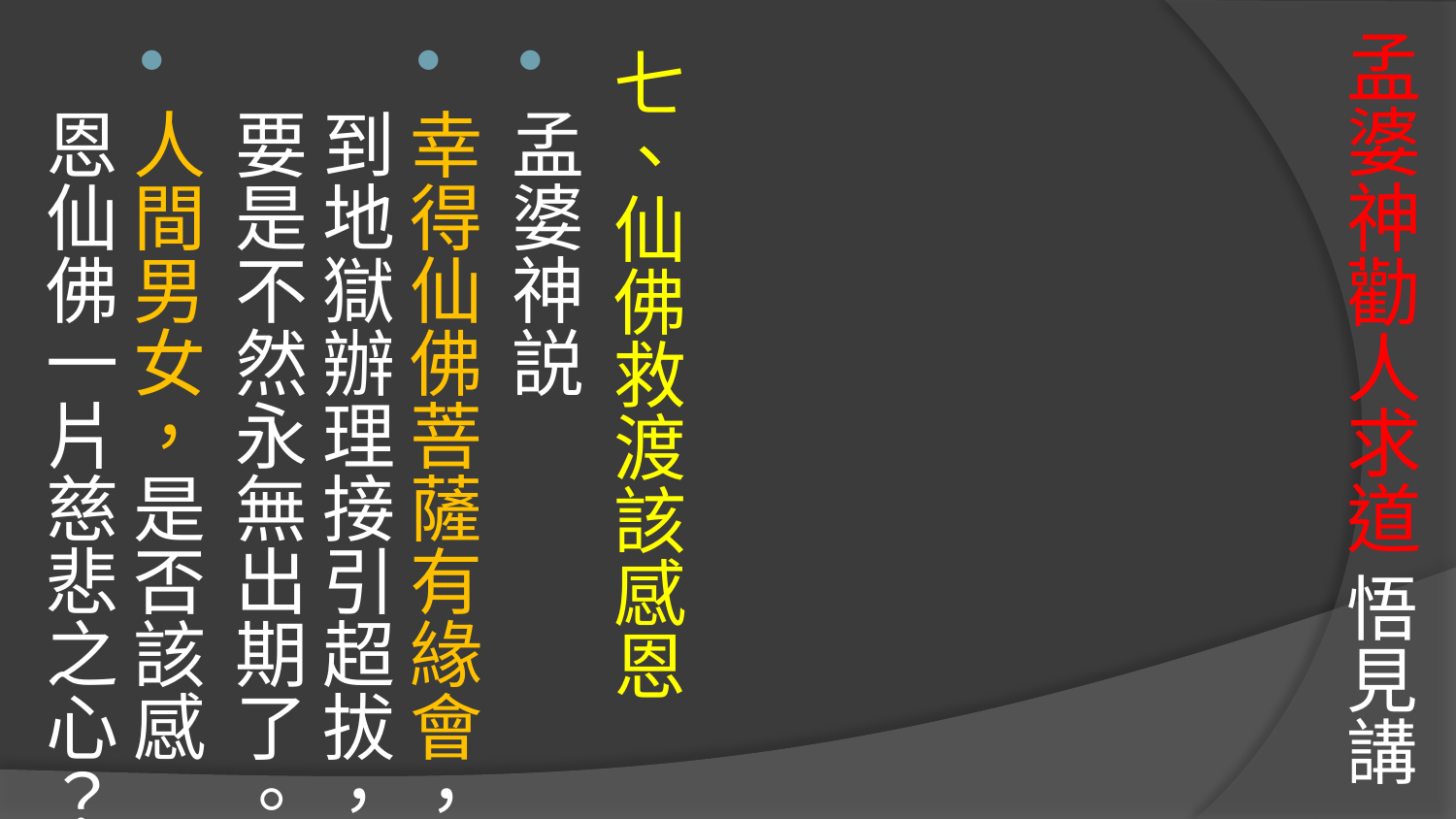

# 孟婆神勸人求道 悟見講
七、仙佛救渡該感恩
孟婆神説
幸得仙佛菩薩有緣會，到地獄辦理接引超拔，要是不然永無出期了。
人間男女，是否該感恩仙佛一片慈悲之心？